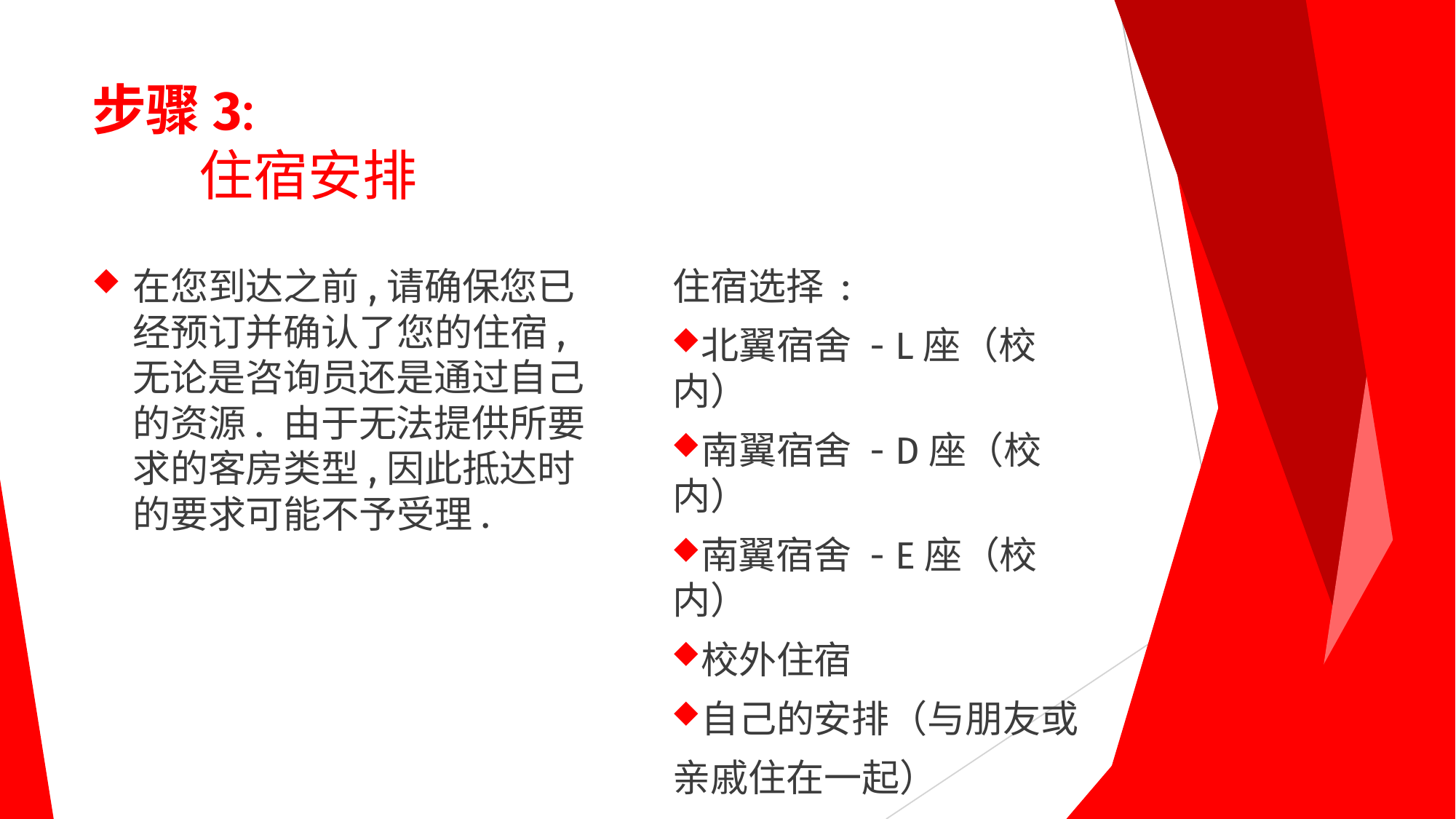

# 步骤3:
住宿安排
住宿选择 :
北翼宿舍 - L座（校内）
南翼宿舍 - D座（校内）
南翼宿舍 - E座（校内）
校外住宿
自己的安排（与朋友或 亲戚住在一起）
在您到达之前,请确保您已 经预订并确认了您的住宿,  无论是咨询员还是通过自己 的资源. 由于无法提供所要 求的客房类型,因此抵达时 的要求可能不予受理.